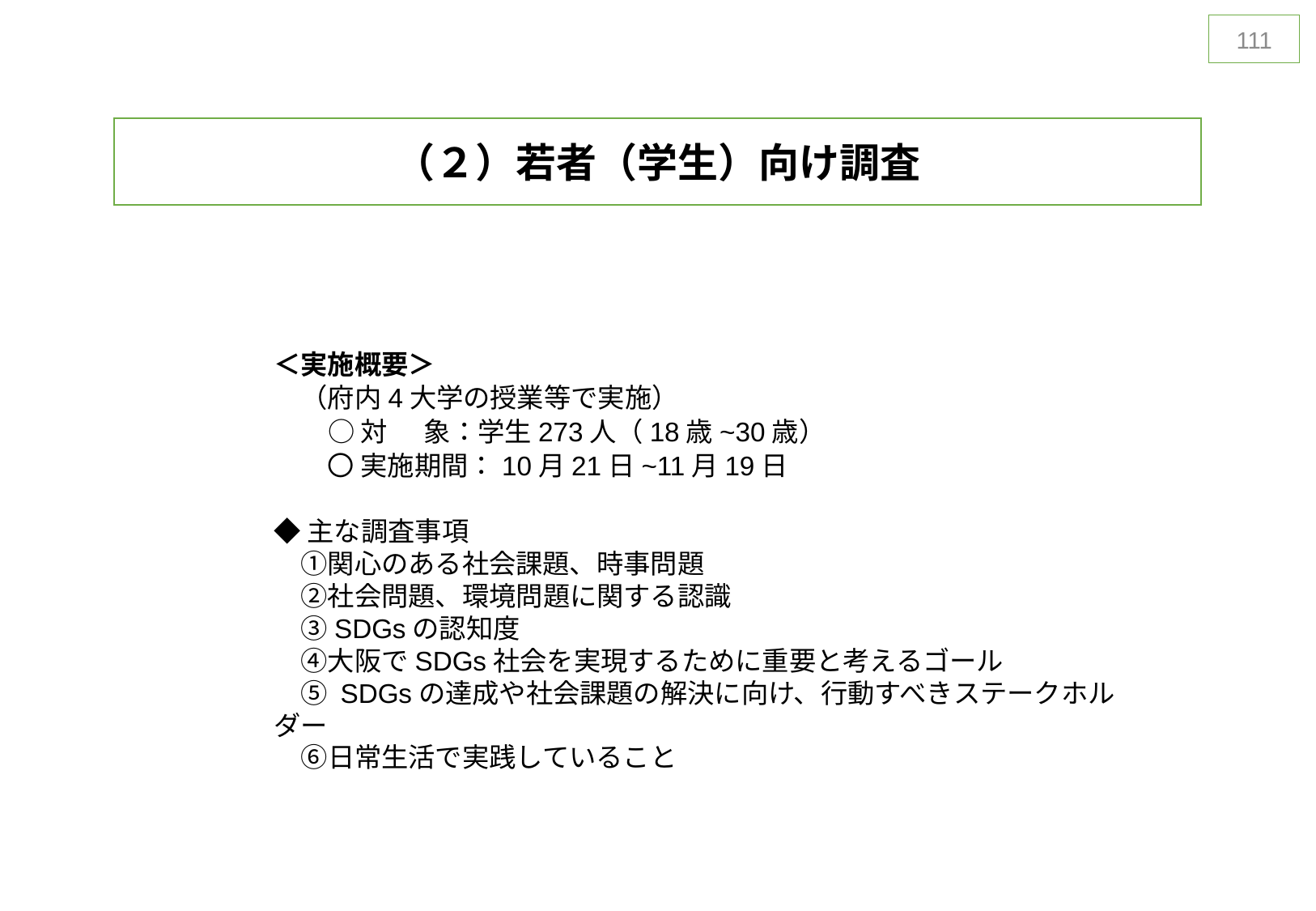

111
（２）若者（学生）向け調査
＜実施概要＞
　（府内4大学の授業等で実施）
　　○ 対      象：学生273人（18歳~30歳）
　　〇 実施期間：10月21日~11月19日

◆主な調査事項
　①関心のある社会課題、時事問題
　②社会問題、環境問題に関する認識
　③SDGsの認知度
　④大阪でSDGs社会を実現するために重要と考えるゴール
　⑤ SDGsの達成や社会課題の解決に向け、行動すべきステークホルダー
　⑥日常生活で実践していること